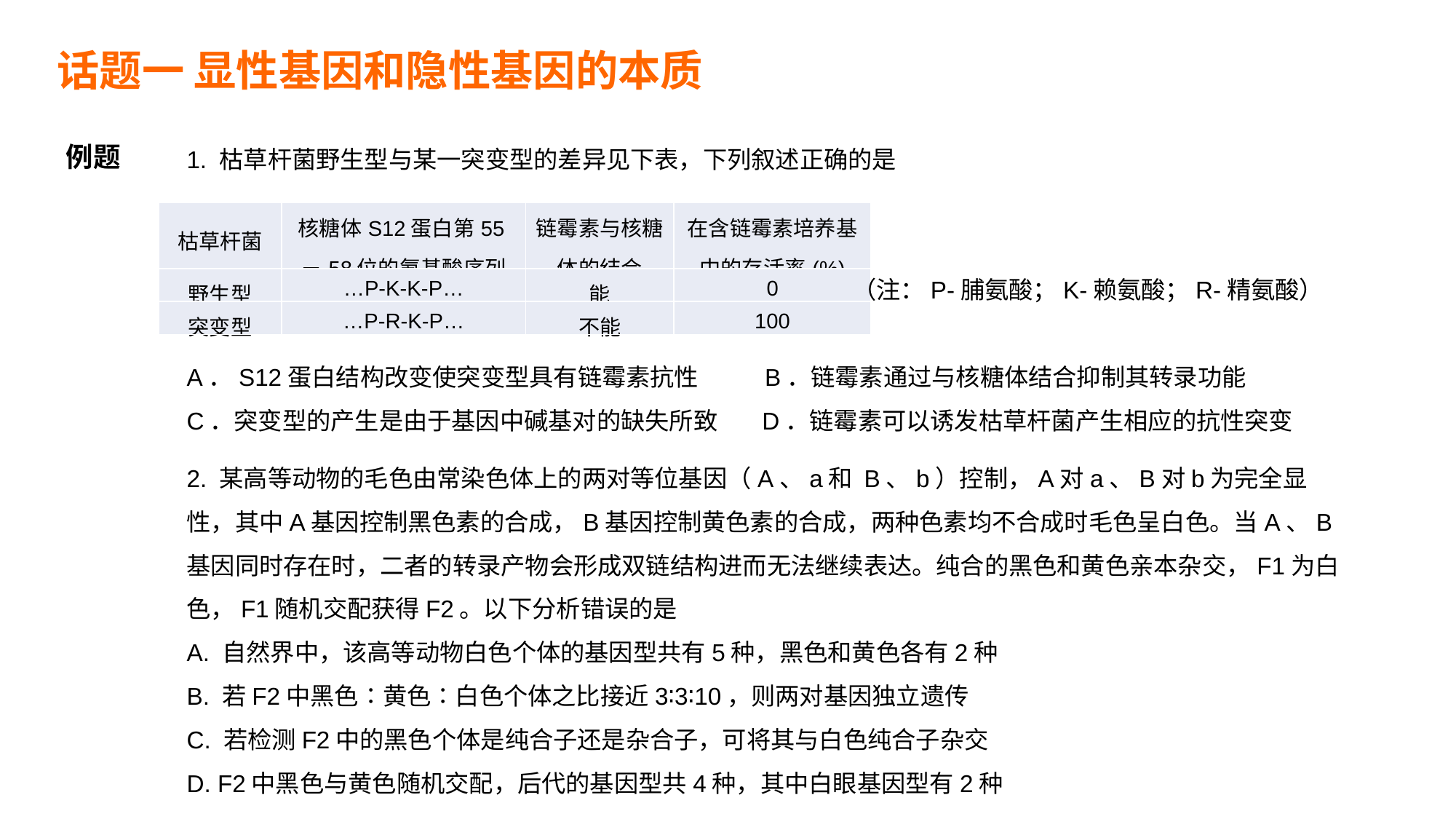

话题一 显性基因和隐性基因的本质
1. 枯草杆菌野生型与某一突变型的差异见下表，下列叙述正确的是

（注：P-脯氨酸；K-赖氨酸；R-精氨酸）

A．S12蛋白结构改变使突变型具有链霉素抗性           B．链霉素通过与核糖体结合抑制其转录功能
C．突变型的产生是由于基因中碱基对的缺失所致       D．链霉素可以诱发枯草杆菌产生相应的抗性突变
例题
| 枯草杆菌 | 核糖体S12蛋白第55－58位的氨基酸序列 | 链霉素与核糖体的结合 | 在含链霉素培养基中的存活率(%) |
| --- | --- | --- | --- |
| 野生型 | …­P­­-K-K-­P­… | 能 | 0 |
| 突变型 | …­P­­-R-K-­P­… | 不能 | 100 |
2. 某高等动物的毛色由常染色体上的两对等位基因（A、a和 B、b）控制，A对a、B对b为完全显性，其中A基因控制黑色素的合成，B基因控制黄色素的合成，两种色素均不合成时毛色呈白色。当A、B基因同时存在时，二者的转录产物会形成双链结构进而无法继续表达。纯合的黑色和黄色亲本杂交，F1为白色，F1随机交配获得F2。以下分析错误的是
A. 自然界中，该高等动物白色个体的基因型共有5种，黑色和黄色各有2种
B. 若F2中黑色∶黄色∶白色个体之比接近3∶3∶10，则两对基因独立遗传
C. 若检测F2中的黑色个体是纯合子还是杂合子，可将其与白色纯合子杂交
D. F2中黑色与黄色随机交配，后代的基因型共4种，其中白眼基因型有2种